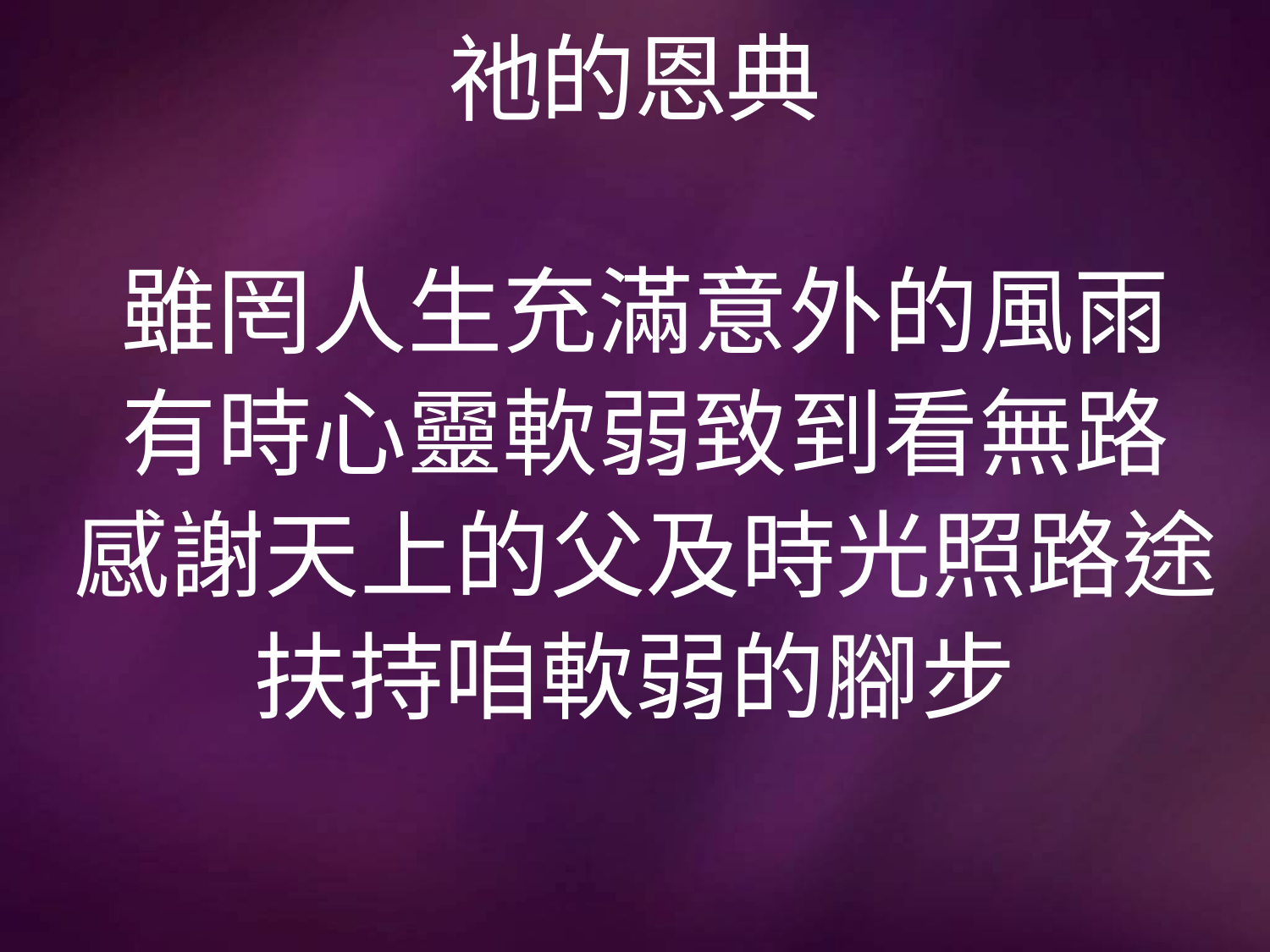

# 祂的恩典
雖罔人生充滿意外的風雨
有時心靈軟弱致到看無路
感謝天上的父及時光照路途
扶持咱軟弱的腳步